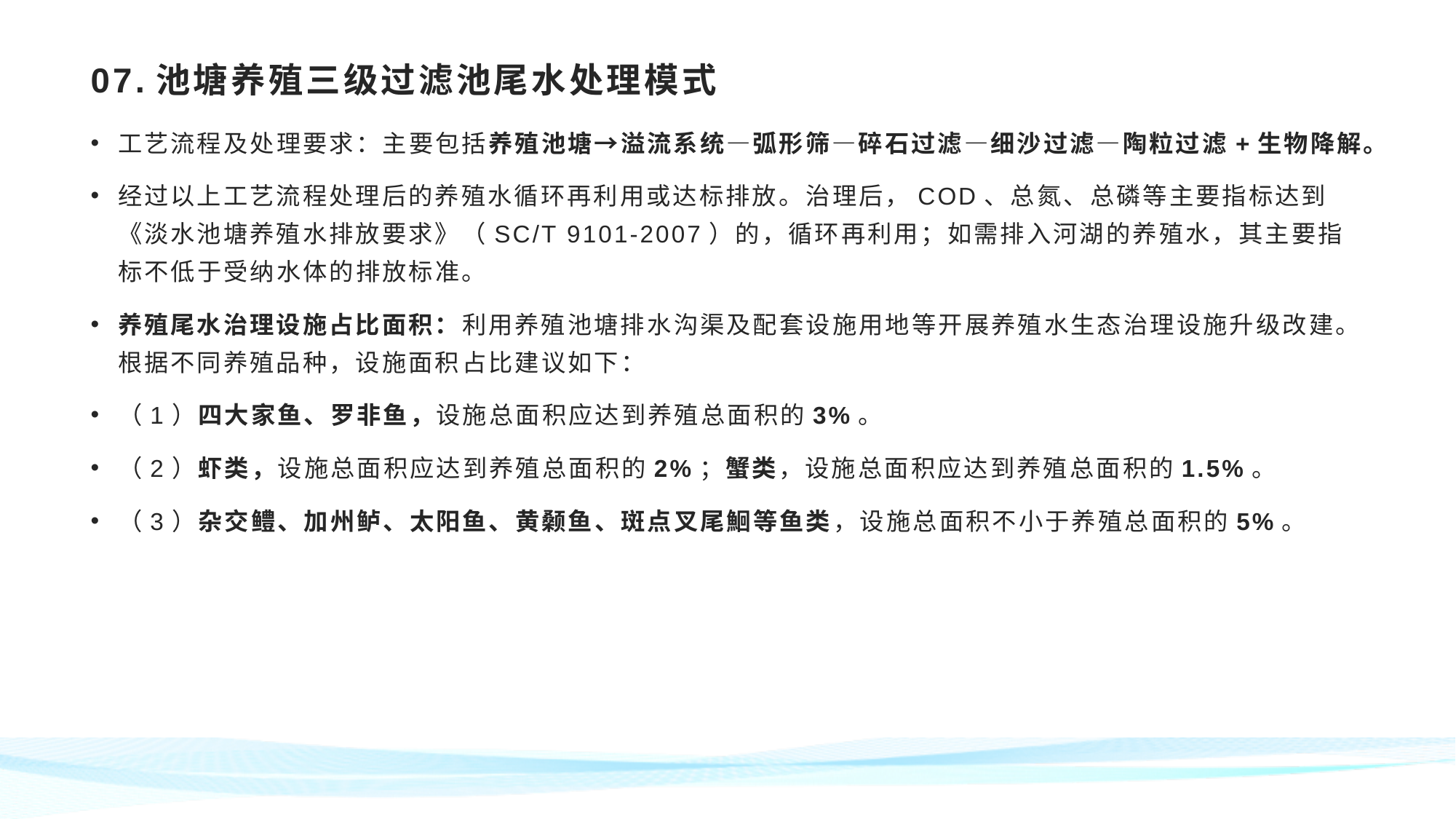

# 07.池塘养殖三级过滤池尾水处理模式
工艺流程及处理要求：主要包括养殖池塘→溢流系统—弧形筛—碎石过滤—细沙过滤—陶粒过滤+生物降解。
经过以上工艺流程处理后的养殖水循环再利用或达标排放。治理后，COD、总氮、总磷等主要指标达到《淡水池塘养殖水排放要求》（SC/T 9101-2007）的，循环再利用；如需排入河湖的养殖水，其主要指标不低于受纳水体的排放标准。
养殖尾水治理设施占比面积：利用养殖池塘排水沟渠及配套设施用地等开展养殖水生态治理设施升级改建。根据不同养殖品种，设施面积占比建议如下：
（1）四大家鱼、罗非鱼，设施总面积应达到养殖总面积的3%。
（2）虾类，设施总面积应达到养殖总面积的2%；蟹类，设施总面积应达到养殖总面积的1.5%。
（3）杂交鳢、加州鲈、太阳鱼、黄颡鱼、斑点叉尾鮰等鱼类，设施总面积不小于养殖总面积的5%。
16